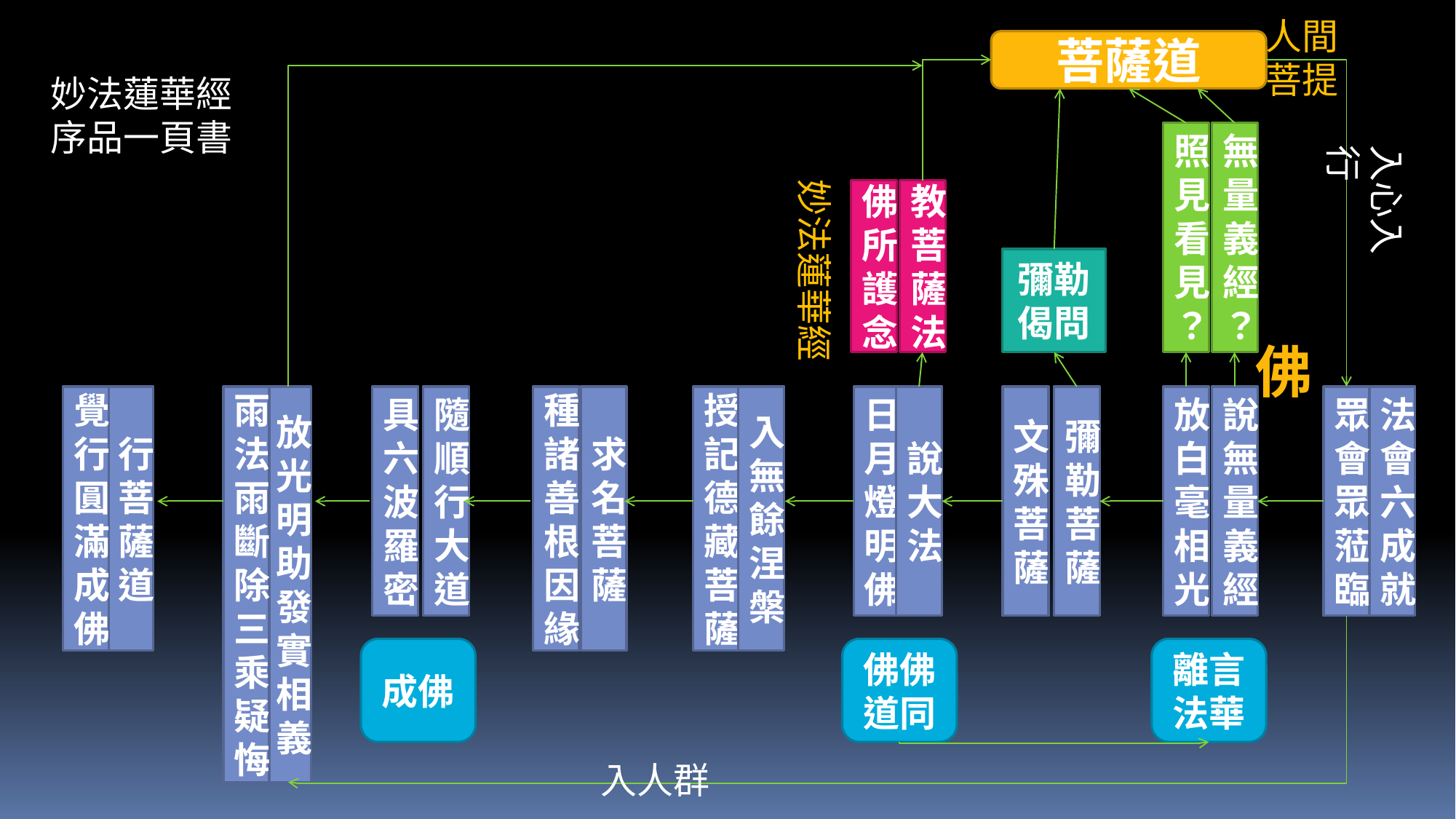

人間菩提
菩薩道
妙法蓮華經序品一頁書
照見看見？
無量義經？
入心入行
妙法蓮華經
佛所護念
教菩薩法
彌勒偈問

佛
覺行圓滿成佛
行菩薩道
雨法雨斷除三乘疑悔
放光明助發實相義
具六波羅密
隨順行大道
種諸善根因緣
求名菩薩
授記德藏菩薩
入無餘涅槃
日月燈明佛
說大法
文殊菩薩
彌勒菩薩
放白毫相光
說無量義經
眾會眾蒞臨
法會六成就
成佛
佛佛道同
離言法華
入人群